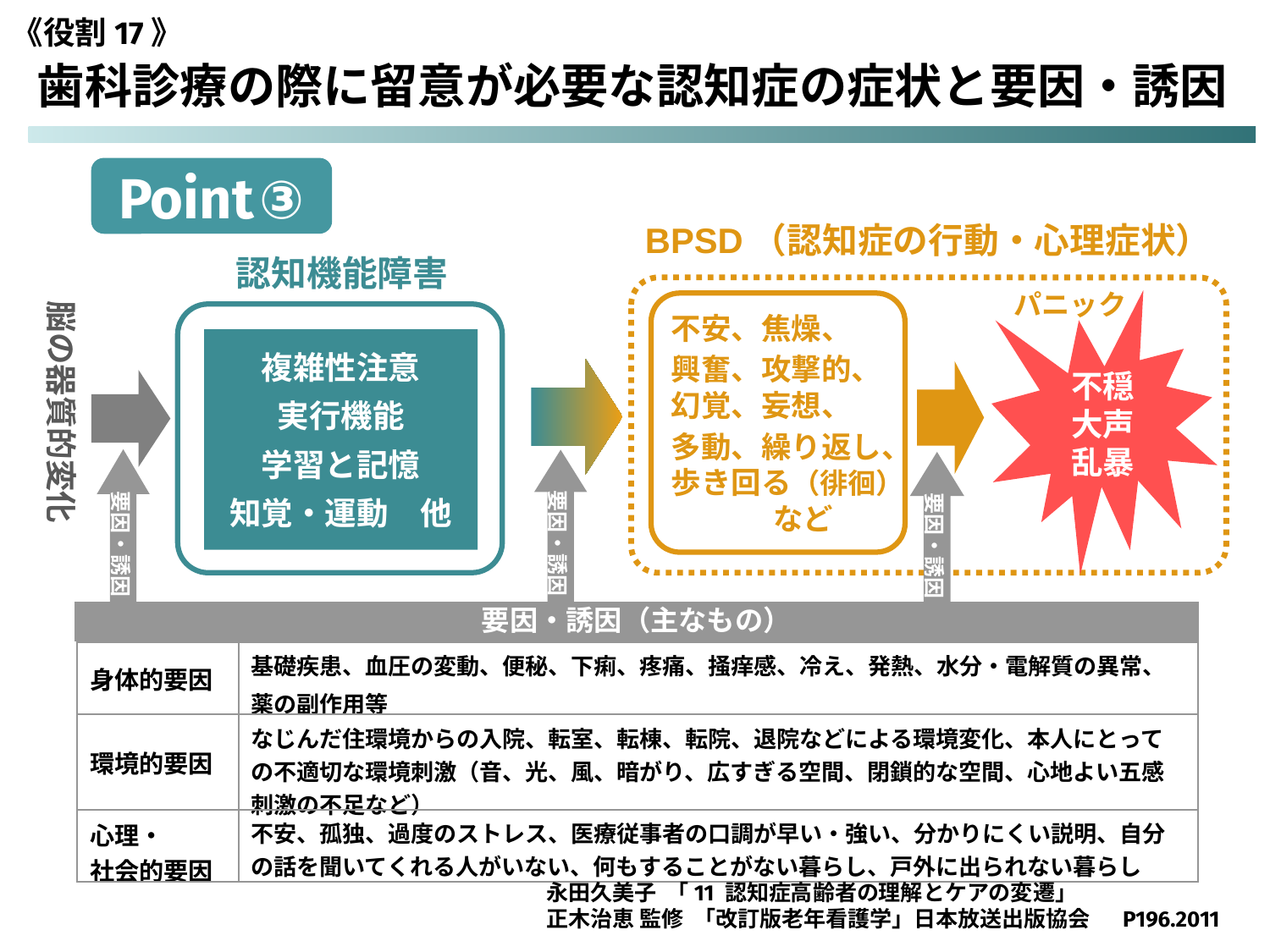

《役割17》
歯科診療の際に留意が必要な認知症の症状と要因・誘因

Point ③
BPSD（認知症の行動・心理症状）
脳の器質的変化
認知機能障害

パニック
不穏
大声
乱暴
不安、焦燥、
興奮、攻撃的、
幻覚、妄想、
多動、繰り返し、
歩き回る（徘徊）
              など

複雑性注意
実行機能
学習と記憶
知覚・運動　他

   要因・誘因
   要因・誘因
   要因・誘因
要因・誘因（主なもの）
| 身体的要因 | 基礎疾患、血圧の変動、便秘、下痢、疼痛、掻痒感、冷え、発熱、水分・電解質の異常、 薬の副作用等 |
| --- | --- |
| 環境的要因 | なじんだ住環境からの入院、転室、転棟、転院、退院などによる環境変化、本人にとっての不適切な環境刺激（音、光、風、暗がり、広すぎる空間、閉鎖的な空間、心地よい五感刺激の不足など） |
| 心理・ 社会的要因 | 不安、孤独、過度のストレス、医療従事者の口調が早い・強い、分かりにくい説明、自分の話を聞いてくれる人がいない、何もすることがない暮らし、戸外に出られない暮らし |
永田久美子  「11 認知症高齢者の理解とケアの変遷」
正木治恵 監修  「改訂版老年看護学」日本放送出版協会 　P196.2011